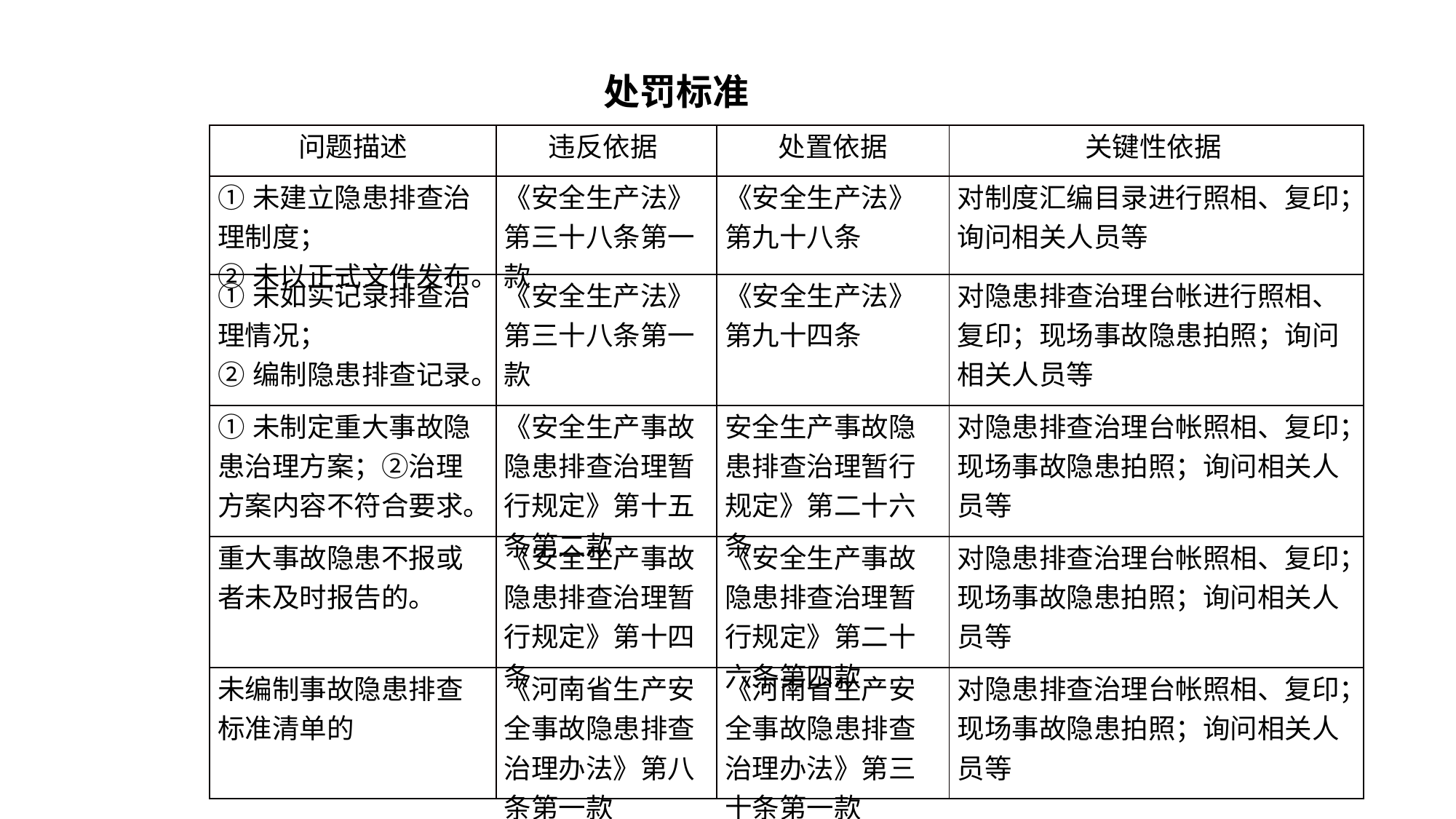

处罚标准
| 问题描述 | 违反依据 | 处置依据 | 关键性依据 |
| --- | --- | --- | --- |
| ①未建立隐患排查治理制度； ②未以正式文件发布。 | 《安全生产法》第三十八条第一款 | 《安全生产法》第九十八条 | 对制度汇编目录进行照相、复印；询问相关人员等 |
| ①未如实记录排查治理情况； ②编制隐患排查记录。 | 《安全生产法》第三十八条第一款 | 《安全生产法》第九十四条 | 对隐患排查治理台帐进行照相、复印；现场事故隐患拍照；询问相关人员等 |
| ①未制定重大事故隐患治理方案；②治理方案内容不符合要求。 | 《安全生产事故隐患排查治理暂行规定》第十五条第二款 | 安全生产事故隐患排查治理暂行规定》第二十六条 | 对隐患排查治理台帐照相、复印；现场事故隐患拍照；询问相关人员等 |
| 重大事故隐患不报或者未及时报告的。 | 《安全生产事故隐患排查治理暂行规定》第十四条 | 《安全生产事故隐患排查治理暂行规定》第二十六条第四款 | 对隐患排查治理台帐照相、复印；现场事故隐患拍照；询问相关人员等 |
| 未编制事故隐患排查标准清单的 | 《河南省生产安全事故隐患排查治理办法》第八条第一款 | 《河南省生产安全事故隐患排查治理办法》第三十条第一款 | 对隐患排查治理台帐照相、复印；现场事故隐患拍照；询问相关人员等 |